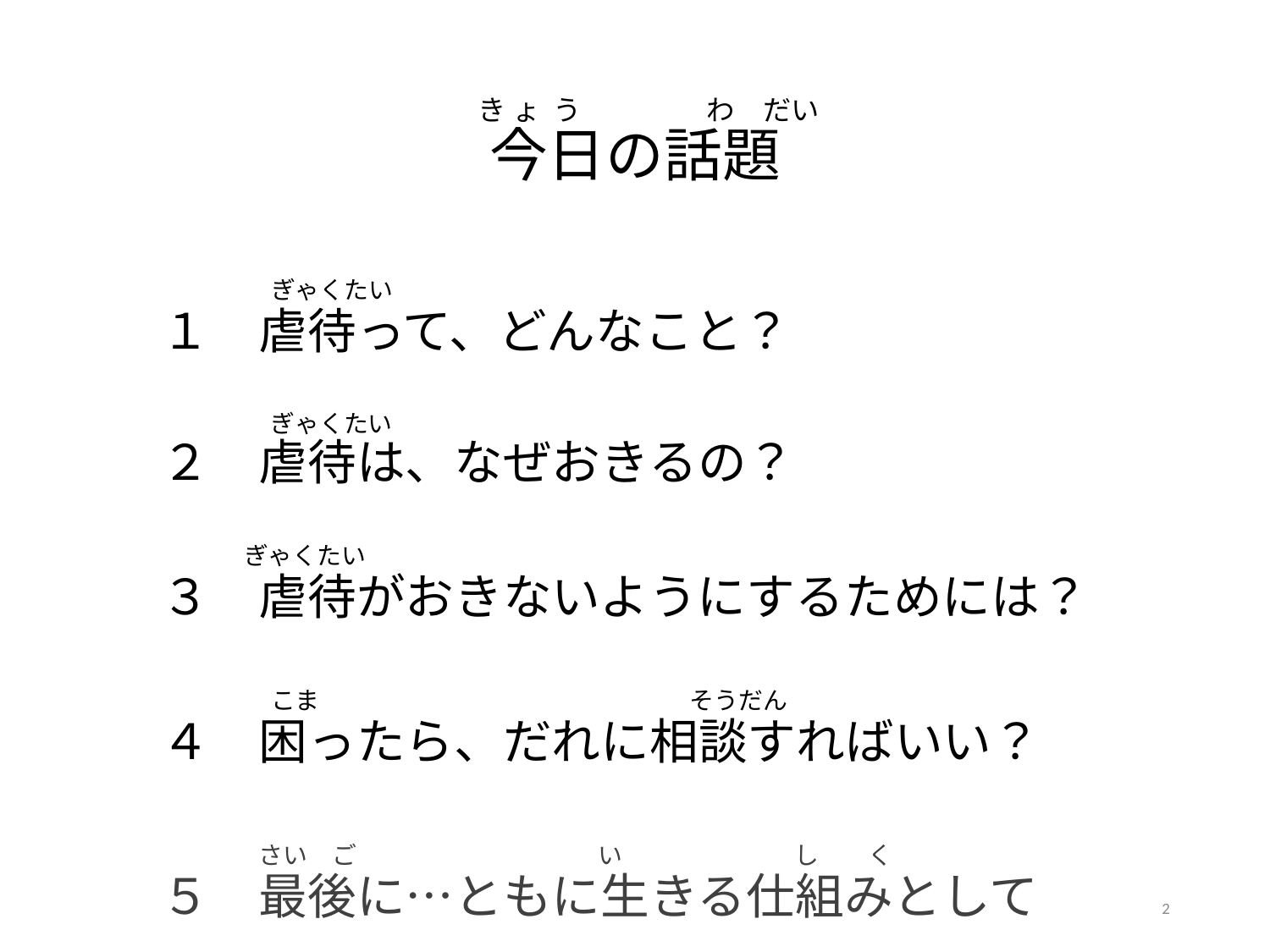

# き ょ  う　　　　  わ　だい 今日の話題
　　　ぎゃくたい
１　虐待って、どんなこと？

　　　　　　　ぎゃくたい
２　虐待は、なぜおきるの？
         ぎゃくたい
３　虐待がおきないようにするためには？

　　　こま　　                                    　　　　　そうだん
４　困ったら、だれに相談すればいい？

　  　 さい　ご　　                                   い　　　　　　　し　　く
５　最後に…ともに生きる仕組みとして
2